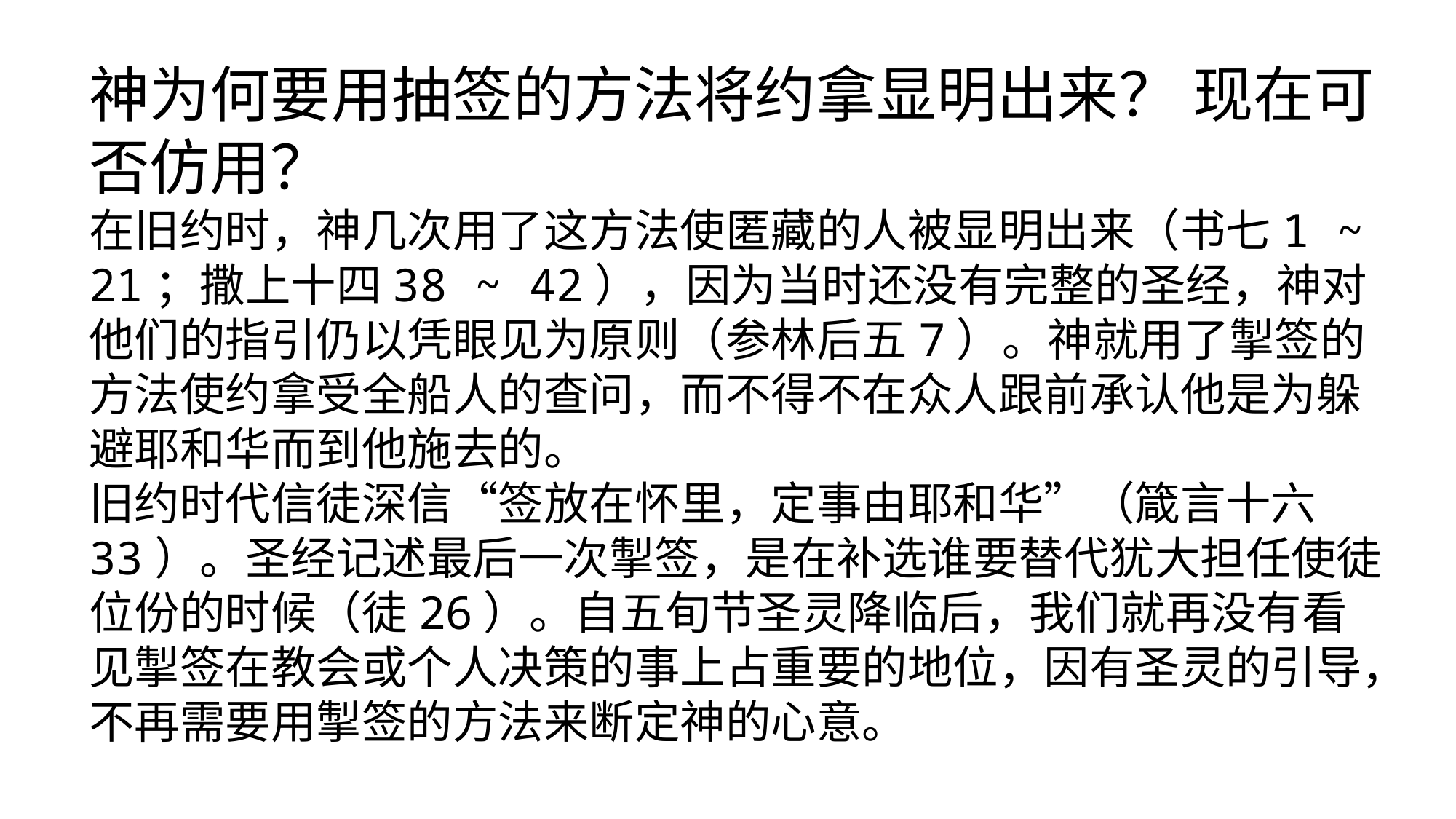

神为何要用抽签的方法将约拿显明出来？ 现在可否仿用？
在旧约时，神几次用了这方法使匿藏的人被显明出来（书七1 ~ 21；撒上十四38 ~ 42），因为当时还没有完整的圣经，神对他们的指引仍以凭眼见为原则（参林后五7）。神就用了掣签的方法使约拿受全船人的查问，而不得不在众人跟前承认他是为躲避耶和华而到他施去的。
旧约时代信徒深信“签放在怀里，定事由耶和华”（箴言十六33）。圣经记述最后一次掣签，是在补选谁要替代犹大担任使徒位份的时候（徒26）。自五旬节圣灵降临后，我们就再没有看见掣签在教会或个人决策的事上占重要的地位，因有圣灵的引导，不再需要用掣签的方法来断定神的心意。